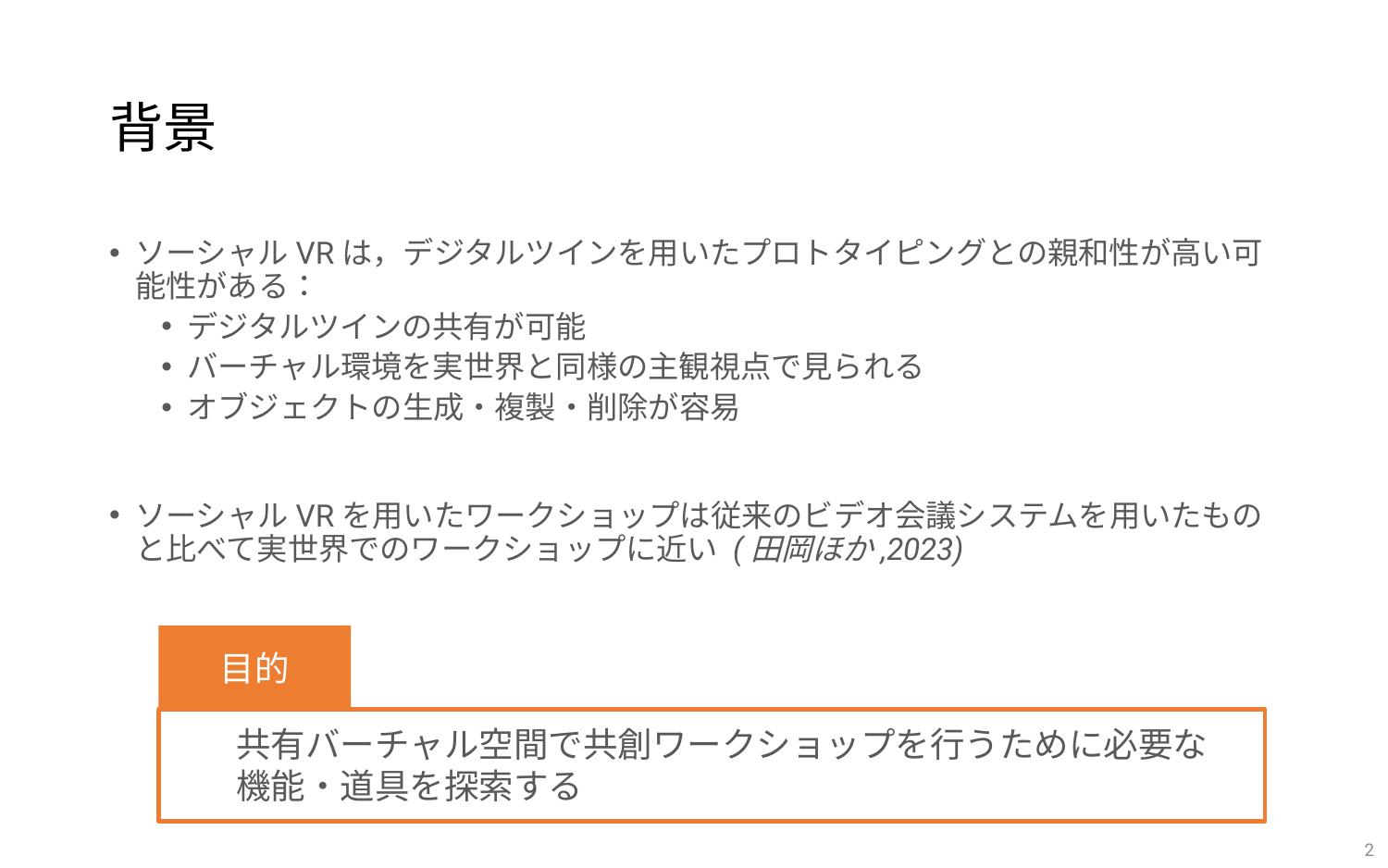

# 背景
ソーシャルVRは，デジタルツインを用いたプロトタイピングとの親和性が高い可能性がある：
デジタルツインの共有が可能
バーチャル環境を実世界と同様の主観視点で見られる
オブジェクトの生成・複製・削除が容易

ソーシャルVRを用いたワークショップは従来のビデオ会議システムを用いたものと比べて実世界でのワークショップに近い (田岡ほか,2023)
目的

共有バーチャル空間で共創ワークショップを行うために必要な機能・道具を探索する
2